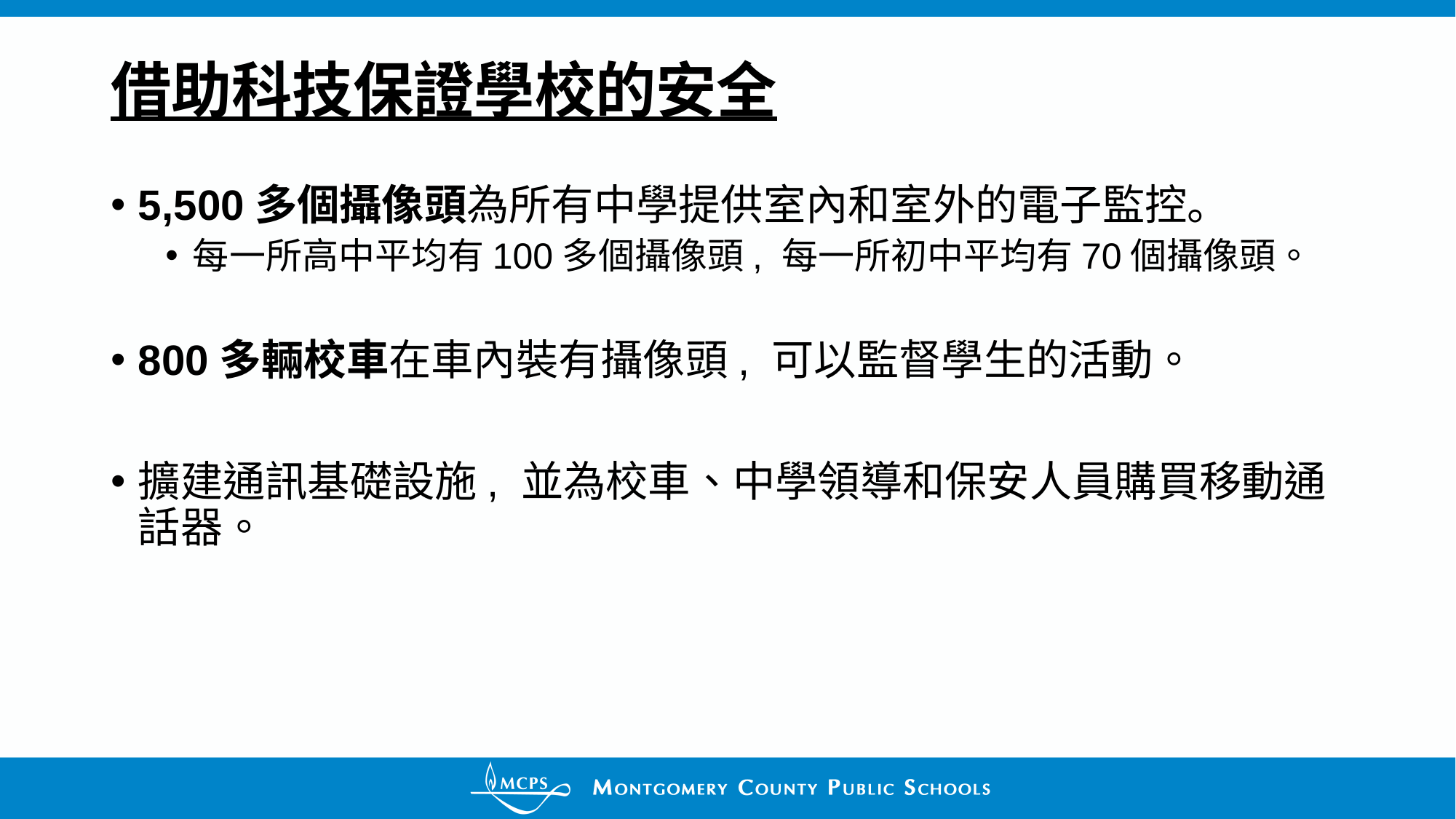

# 借助科技保證學校的安全
5,500多個攝像頭為所有中學提供室內和室外的電子監控。
每一所高中平均有100多個攝像頭, 每一所初中平均有70個攝像頭。

800多輛校車在車內裝有攝像頭, 可以監督學生的活動。

擴建通訊基礎設施, 並為校車、中學領導和保安人員購買移動通話器。